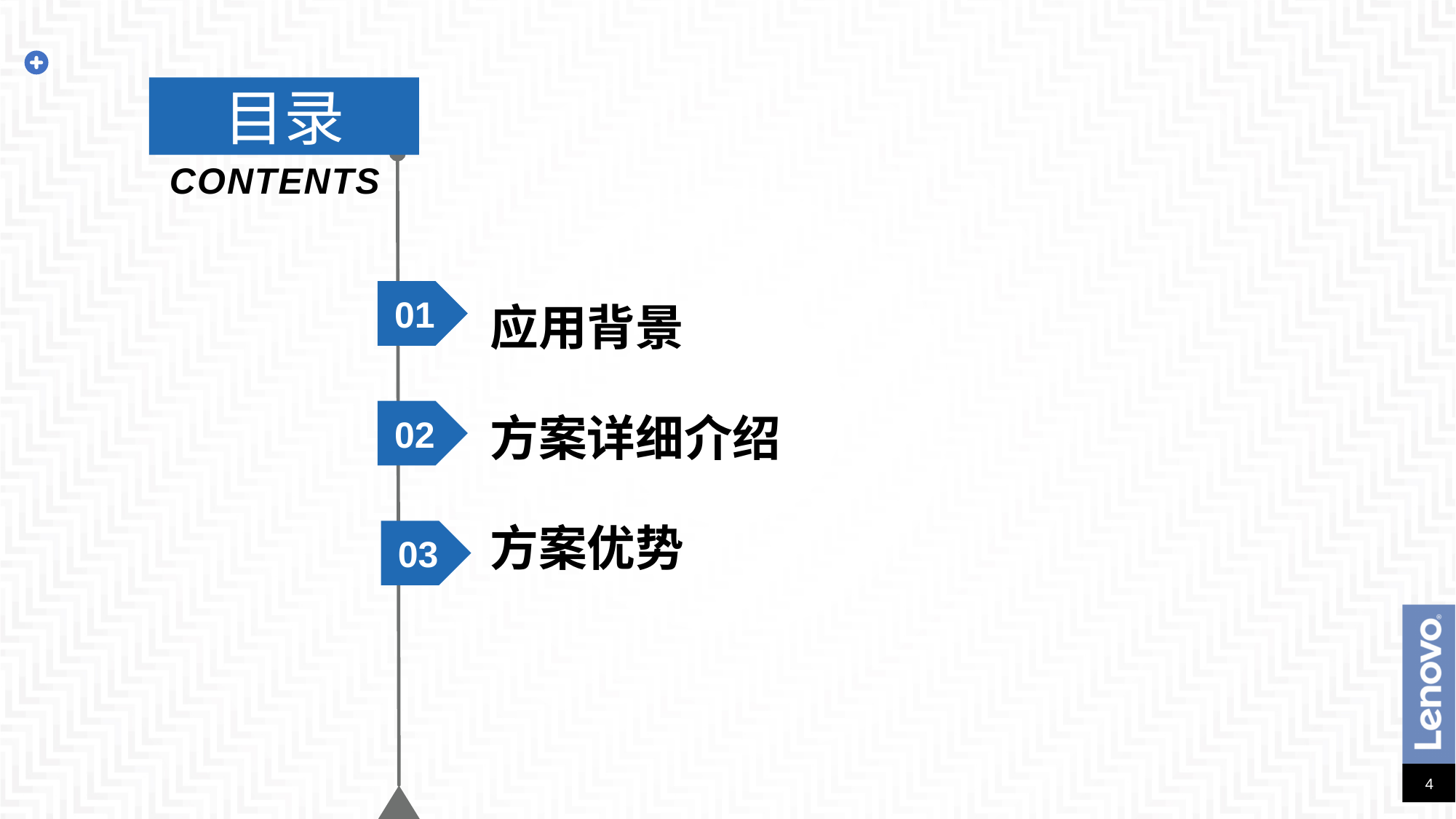

目录
CONTENTS

01
应用背景
02
方案详细介绍
方案优势
03